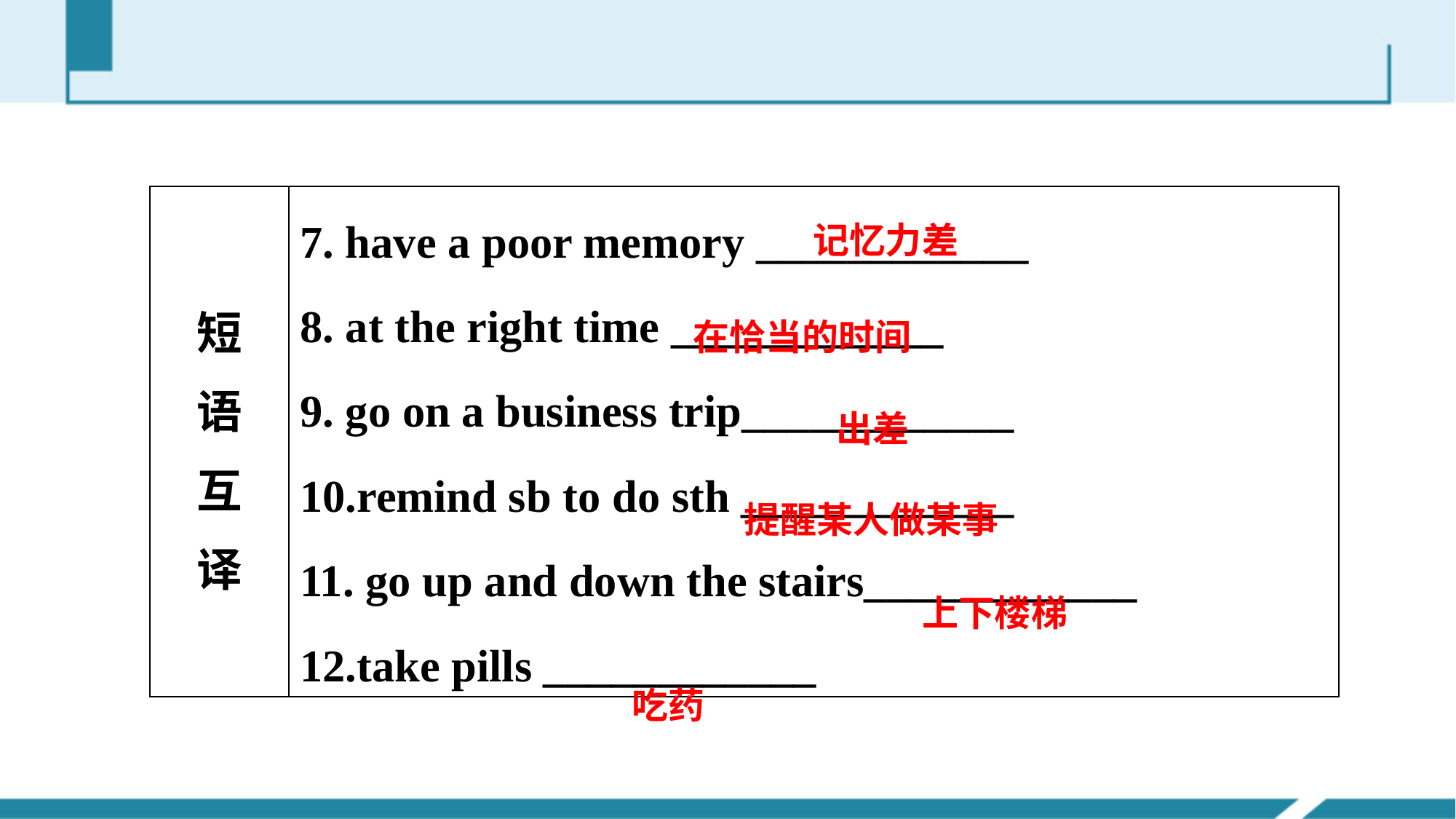

| 短 语 互 译 | 7. have a poor memory \_\_\_\_\_\_\_\_\_\_\_\_ 8. at the right time \_\_\_\_\_\_\_\_\_\_\_\_ 9. go on a business trip\_\_\_\_\_\_\_\_\_\_\_\_ 10.remind sb to do sth \_\_\_\_\_\_\_\_\_\_\_\_ 11. go up and down the stairs\_\_\_\_\_\_\_\_\_\_\_\_ 12.take pills \_\_\_\_\_\_\_\_\_\_\_\_ |
| --- | --- |
记忆力差
在恰当的时间

出差
提醒某人做某事
上下楼梯
吃药